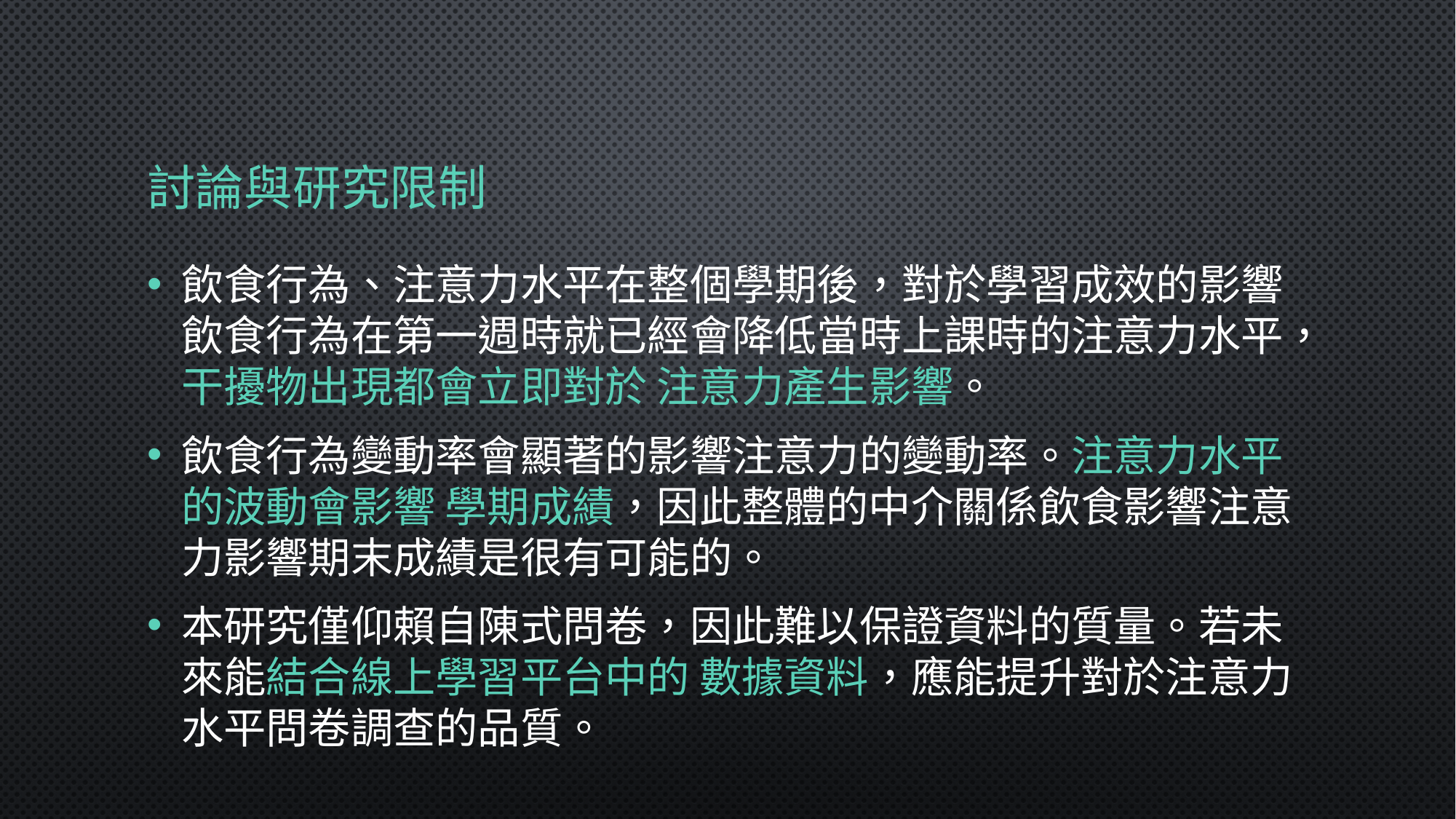

# 討論與研究限制
飲食行為、注意力水平在整個學期後，對於學習成效的影響 飲食行為在第一週時就已經會降低當時上課時的注意力水平，干擾物出現都會立即對於 注意力產生影響。
飲食行為變動率會顯著的影響注意力的變動率。注意力水平的波動會影響 學期成績，因此整體的中介關係飲食影響注意力影響期末成績是很有可能的。
本研究僅仰賴自陳式問卷，因此難以保證資料的質量。若未來能結合線上學習平台中的 數據資料，應能提升對於注意力水平問卷調查的品質。